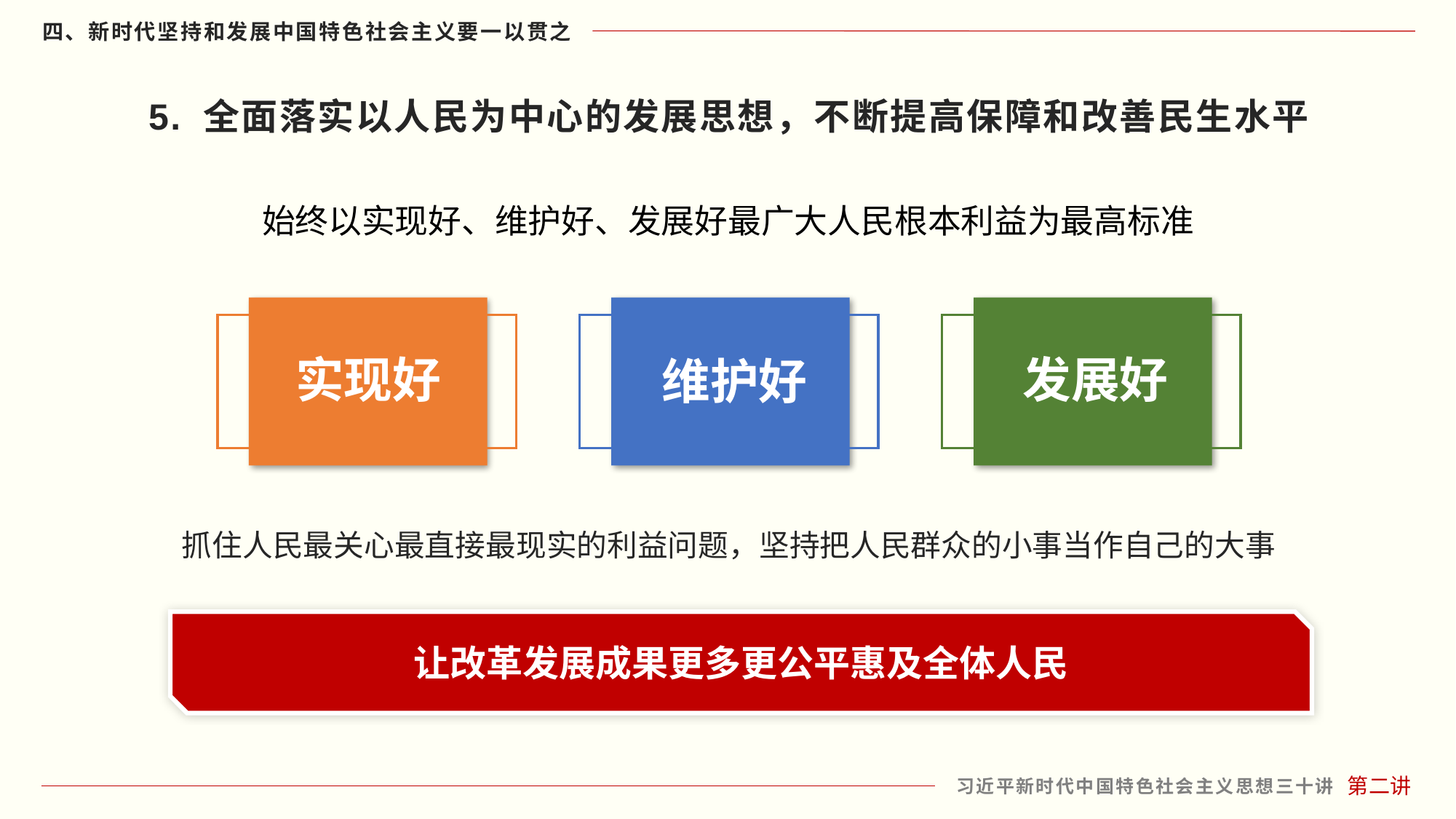

5. 全面落实以人民为中心的发展思想，不断提高保障和改善民生水平
始终以实现好、维护好、发展好最广大人民根本利益为最高标准

实现好
发展好
维护好
抓住人民最关心最直接最现实的利益问题，坚持把人民群众的小事当作自己的大事

让改革发展成果更多更公平惠及全体人民